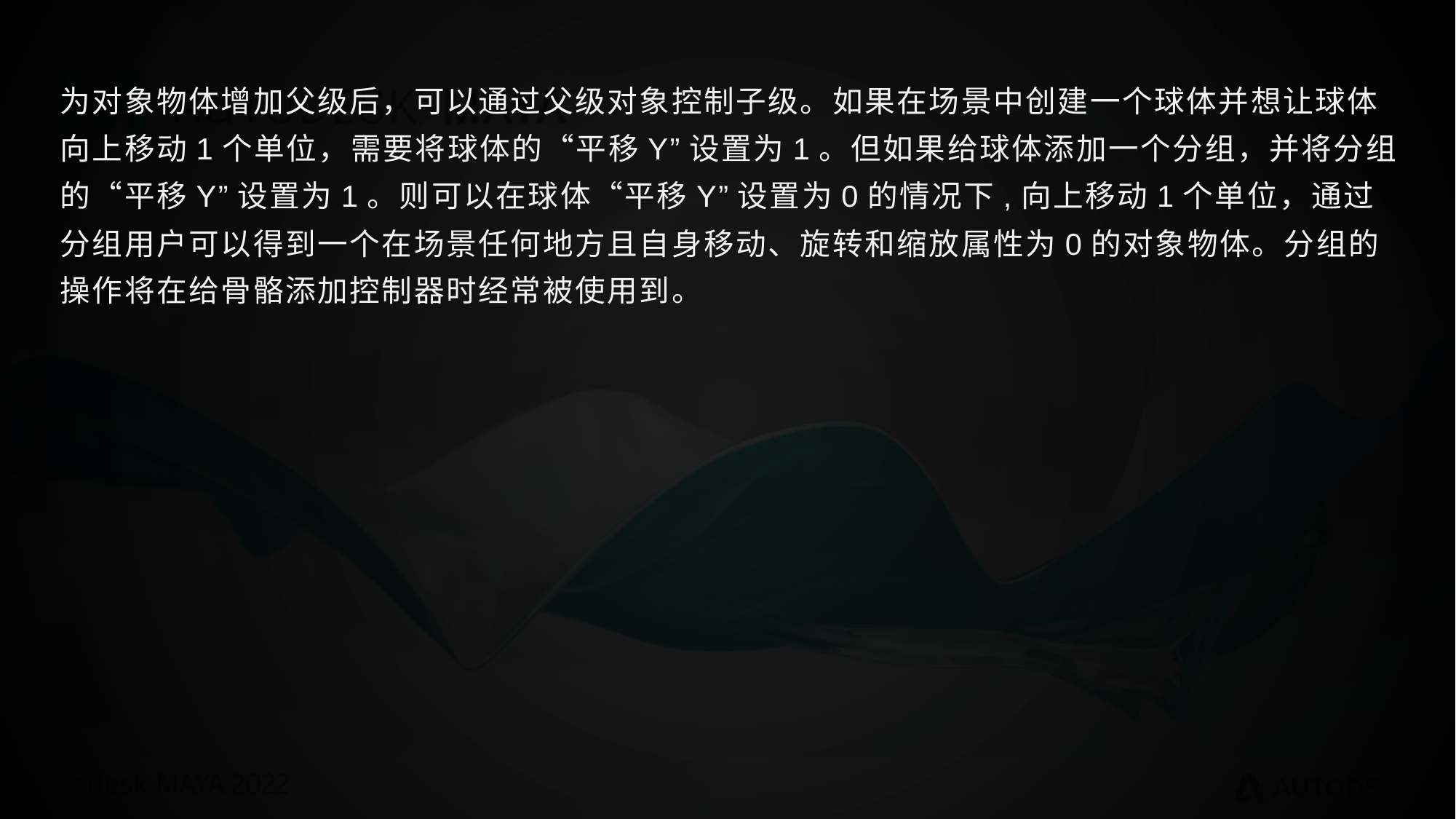

为对象物体增加父级后，可以通过父级对象控制子级。如果在场景中创建一个球体并想让球体向上移动1个单位，需要将球体的“平移Y”设置为1。但如果给球体添加一个分组，并将分组的“平移Y”设置为1。则可以在球体“平移Y”设置为0的情况下,向上移动1个单位，通过分组用户可以得到一个在场景任何地方且自身移动、旋转和缩放属性为0的对象物体。分组的操作将在给骨骼添加控制器时经常被使用到。